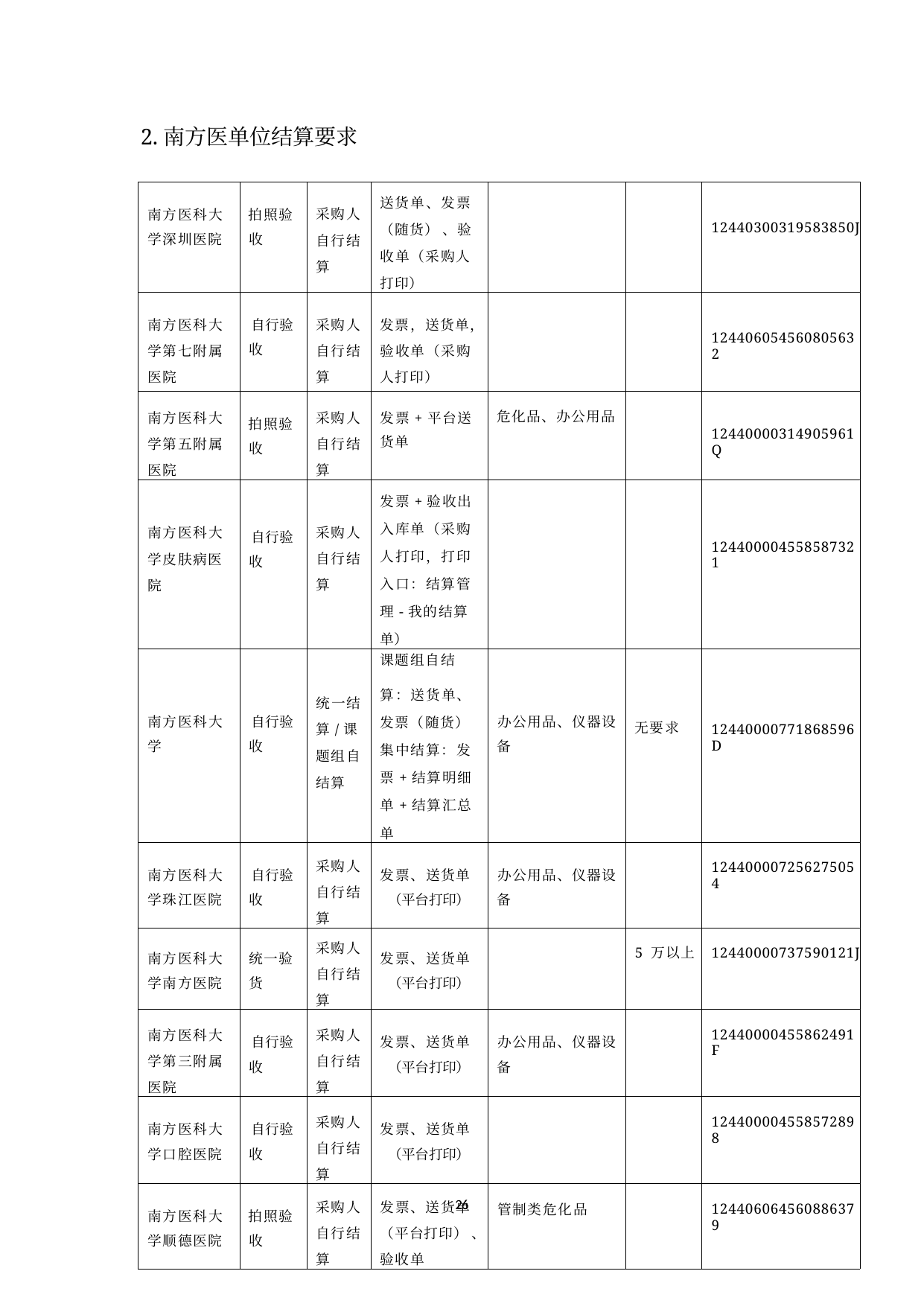

2.南方医单位结算要求
| 南方医科大 学深圳医院 | 拍照验 收 | 采购人 自行结 算 | 送货单、发票 （随货） 、验 收单（采购人 打印） |  |  | 12440300319583850J |
| --- | --- | --- | --- | --- | --- | --- |
| 南方医科大 学第七附属 医院 | 自行验 收 | 采购人 自行结 算 | 发票，送货单， 验收单（采购 人打印） |  |  | 124406054560805632 |
| 南方医科大 学第五附属 医院 | 拍照验 收 | 采购人 自行结 算 | 发票+平台送 货单 | 危化品、办公用品 |  | 12440000314905961Q |
| 南方医科大 学皮肤病医 院 | 自行验 收 | 采购人 自行结 算 | 发票+验收出 入库单（采购 人打印，打印 入口：结算管 理-我的结算 单） |  |  | 124400004558587321 |
| 南方医科大 学 | 自行验 收 | 统一结 算/课 题组自 结算 | 课题组自结 算：送货单、 发票（随货） 集中结算：发 票+结算明细 单+结算汇总 单 | 办公用品、仪器设 备 | 无要求 | 12440000771868596D |
| 南方医科大 学珠江医院 | 自行验 收 | 采购人 自行结 算 | 发票、送货单 （平台打印） | 办公用品、仪器设 备 |  | 124400007256275054 |
| 南方医科大 学南方医院 | 统一验 货 | 采购人 自行结 算 | 发票、送货单 （平台打印） |  | 5 万以上 | 12440000737590121J |
| 南方医科大 学第三附属 医院 | 自行验 收 | 采购人 自行结 算 | 发票、送货单 （平台打印） | 办公用品、仪器设 备 |  | 12440000455862491F |
| 南方医科大 学口腔医院 | 自行验 收 | 采购人 自行结 算 | 发票、送货单 （平台打印） |  |  | 124400004558572898 |
| 南方医科大 学顺德医院 | 拍照验 收 | 采购人 自行结 算 | 发票、送货单 （平台打印） 、 验收单 | 管制类危化品 |  | 124406064560886379 |

26